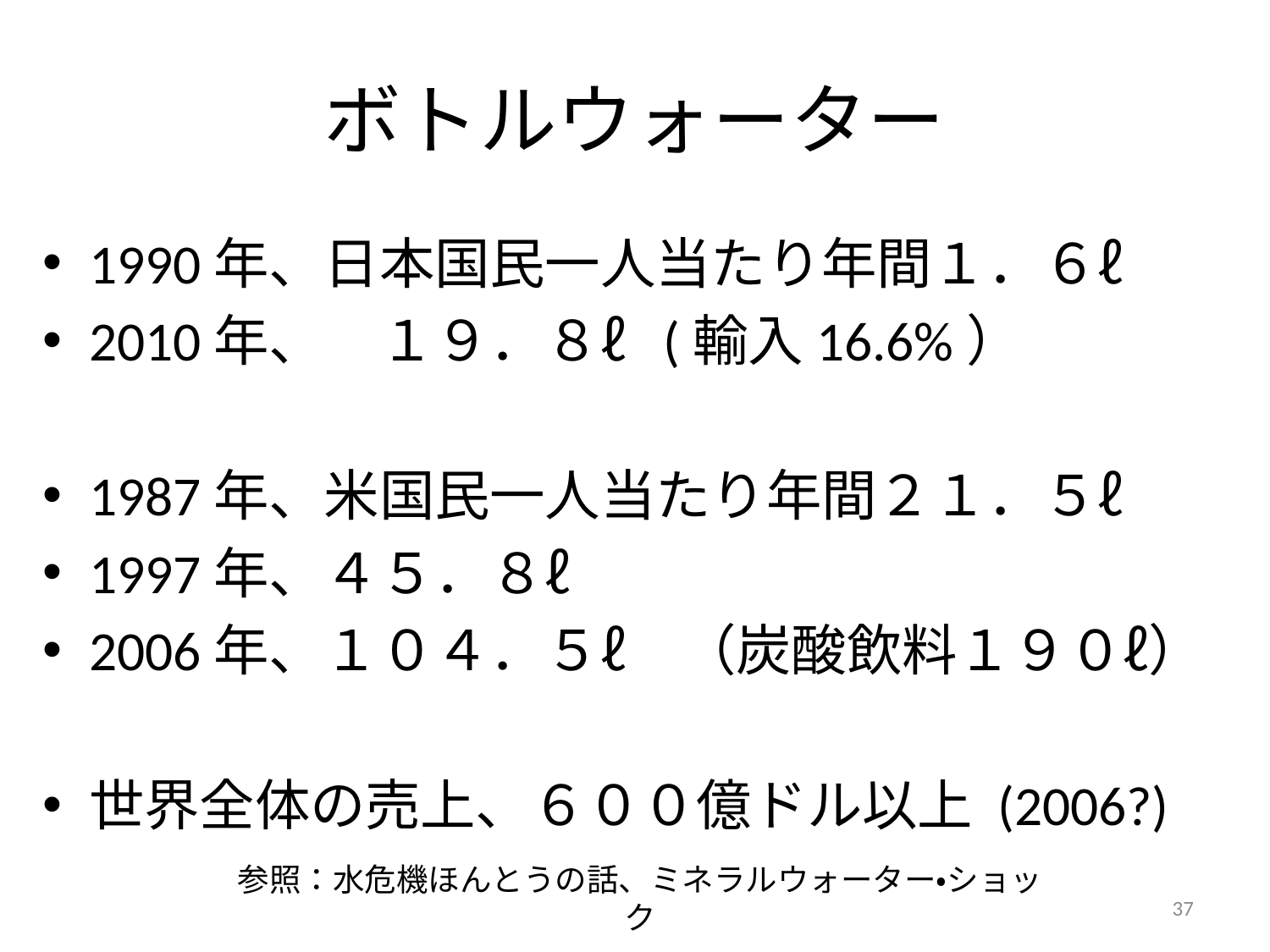

# ボトルウォーター
1990年、日本国民一人当たり年間１．６ℓ
2010年、　１９．８ℓ  (輸入16.6%）

1987年、米国民一人当たり年間２１．５ℓ
1997年、４５．８ℓ
2006年、１０４．５ℓ　（炭酸飲料１９０ℓ）

世界全体の売上、６００億ドル以上 (2006?)

参照：水危機ほんとうの話、ミネラルウォーター・ショック
37